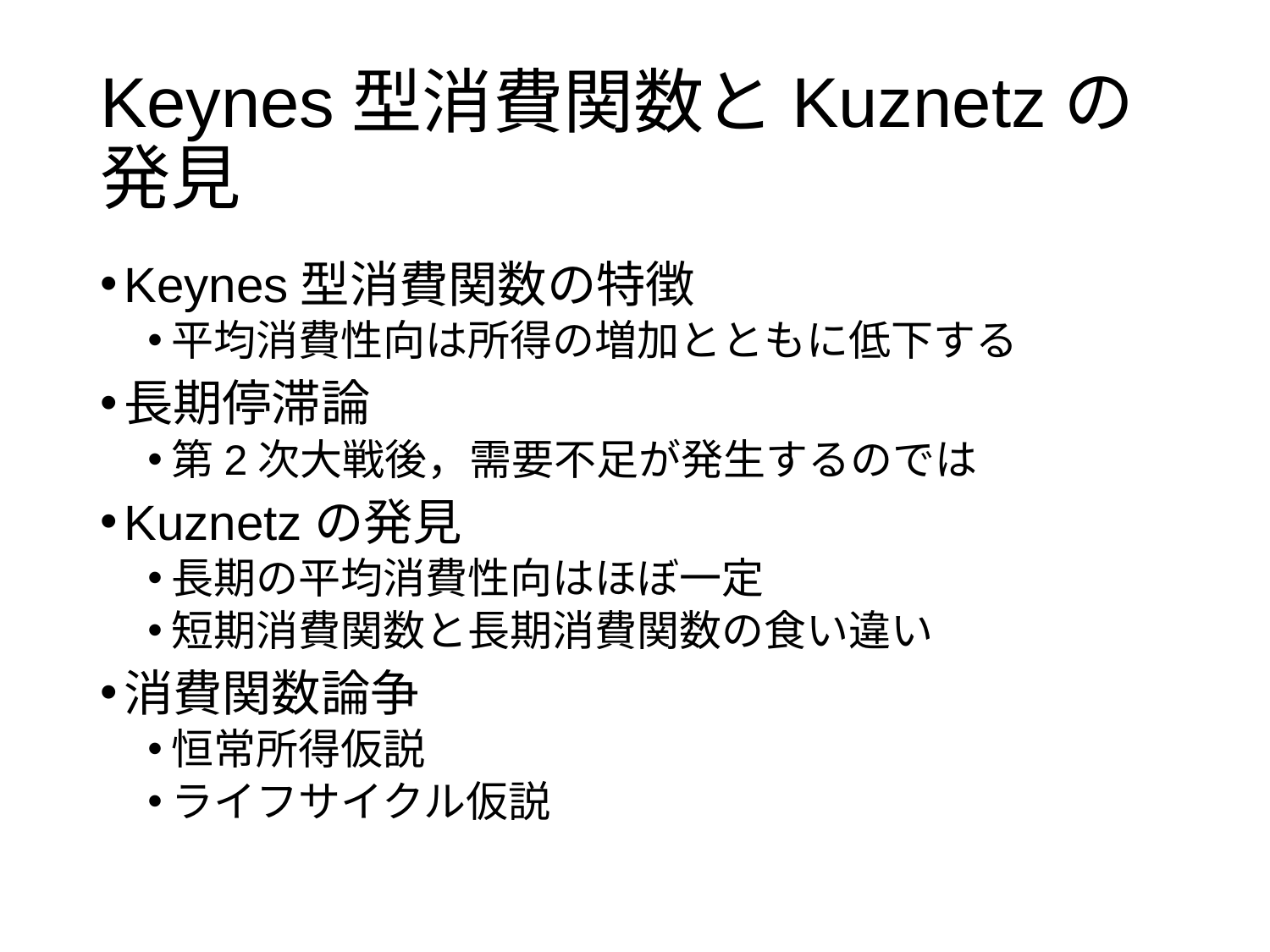

# Keynes型消費関数とKuznetzの発見
Keynes型消費関数の特徴
平均消費性向は所得の増加とともに低下する
長期停滞論
第2次大戦後，需要不足が発生するのでは
Kuznetzの発見
長期の平均消費性向はほぼ一定
短期消費関数と長期消費関数の食い違い
消費関数論争
恒常所得仮説
ライフサイクル仮説